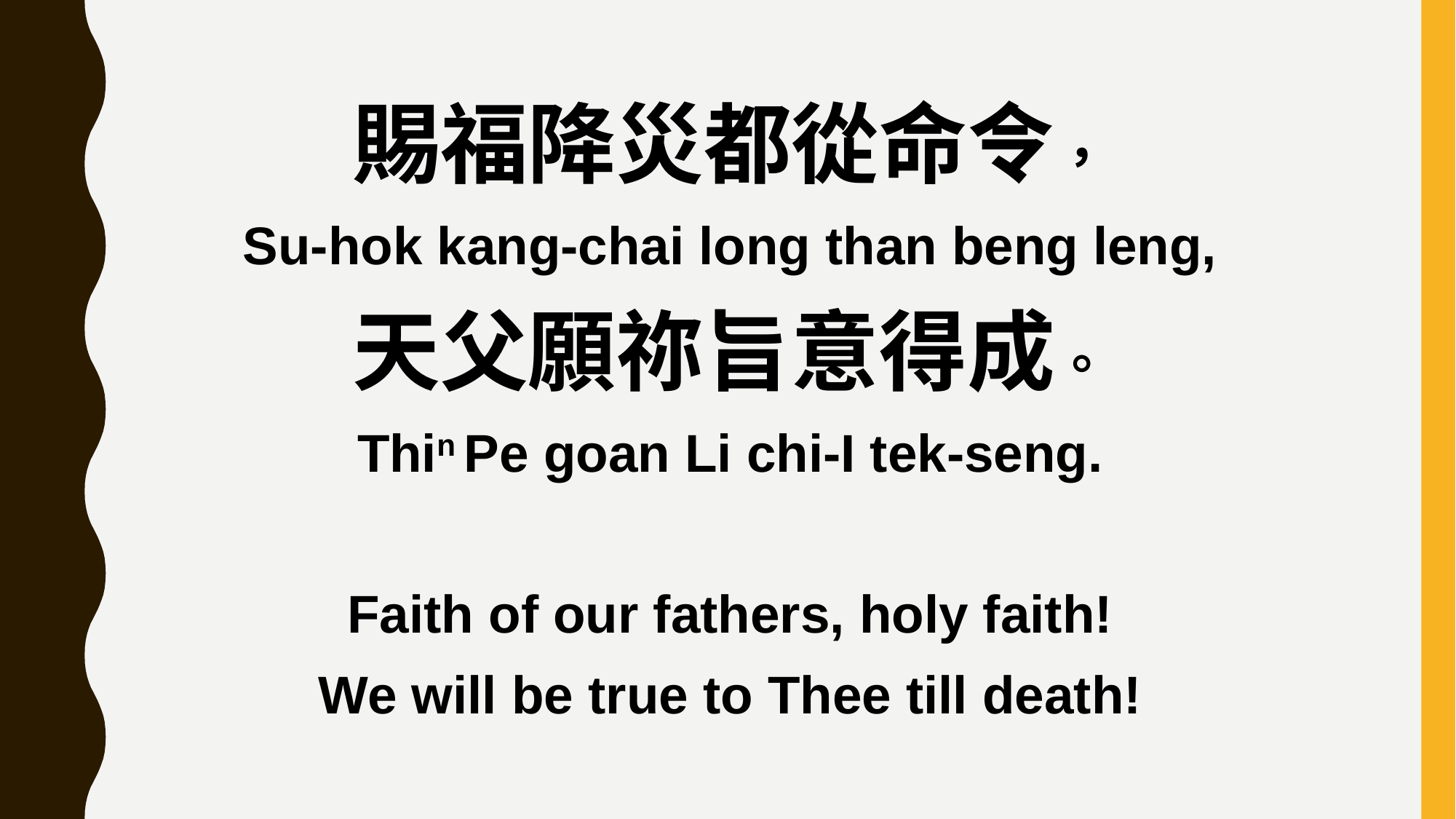

賜福降災都從命令，
Su-hok kang-chai long than beng leng,
天父願祢旨意得成。
Thin Pe goan Li chi-I tek-seng.

Faith of our fathers, holy faith!
We will be true to Thee till death!